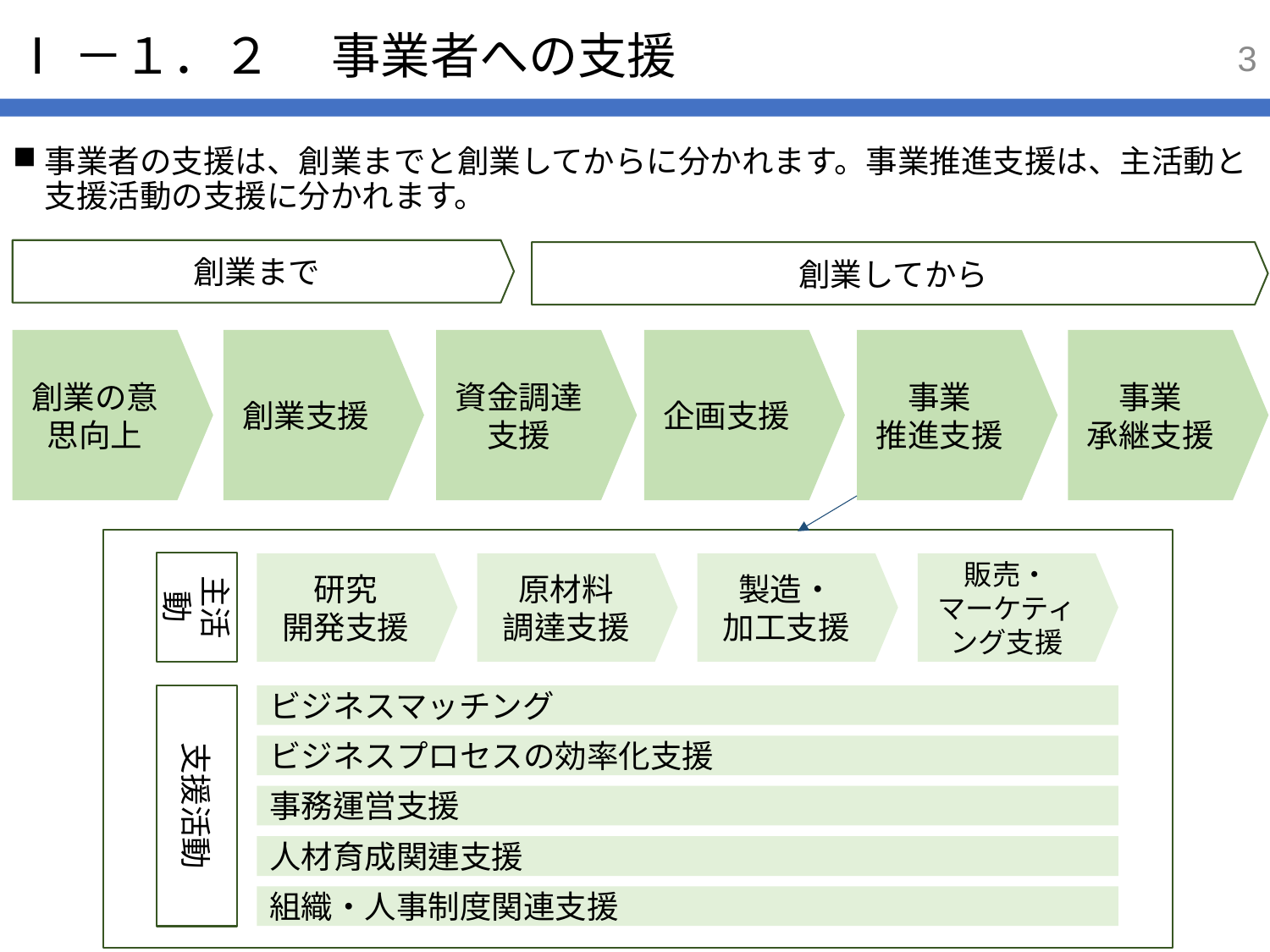

3
# Ⅰ－１．２ 　事業者への支援
事業者の支援は、創業までと創業してからに分かれます。事業推進支援は、主活動と支援活動の支援に分かれます。
創業まで
創業してから
企画支援
創業の意思向上
創業支援
資金調達支援
事業
推進支援
事業
承継支援

主活動
製造・
加工支援
販売・
マーケティング支援
原材料
調達支援
研究
開発支援
支援活動
ビジネスマッチング
ビジネスプロセスの効率化支援
事務運営支援
人材育成関連支援
組織・人事制度関連支援